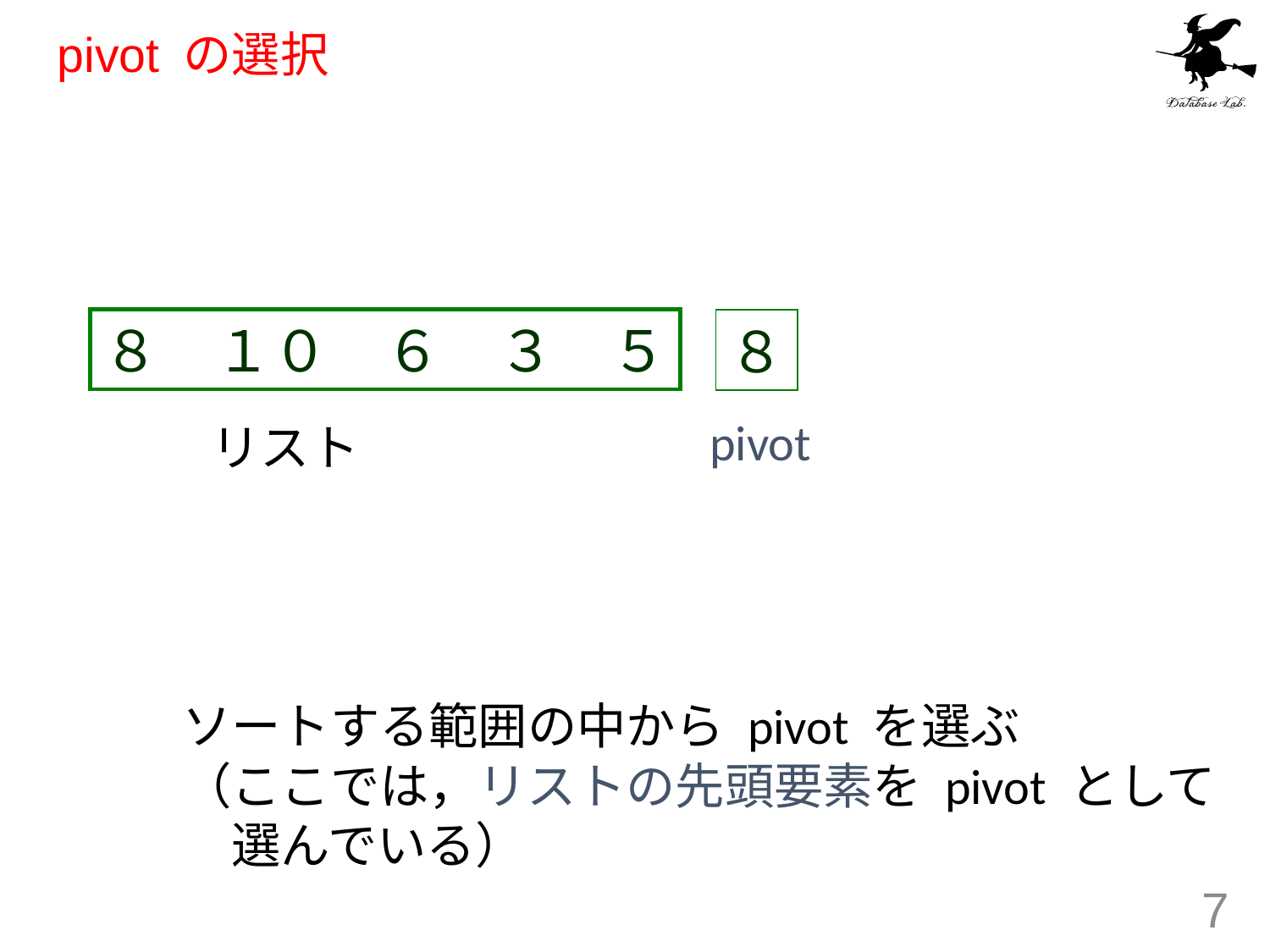

# pivot の選択
８　１０　６　３　５
８
pivot
リスト
ソートする範囲の中から pivot を選ぶ
（ここでは，リストの先頭要素を pivot として
　選んでいる）
7